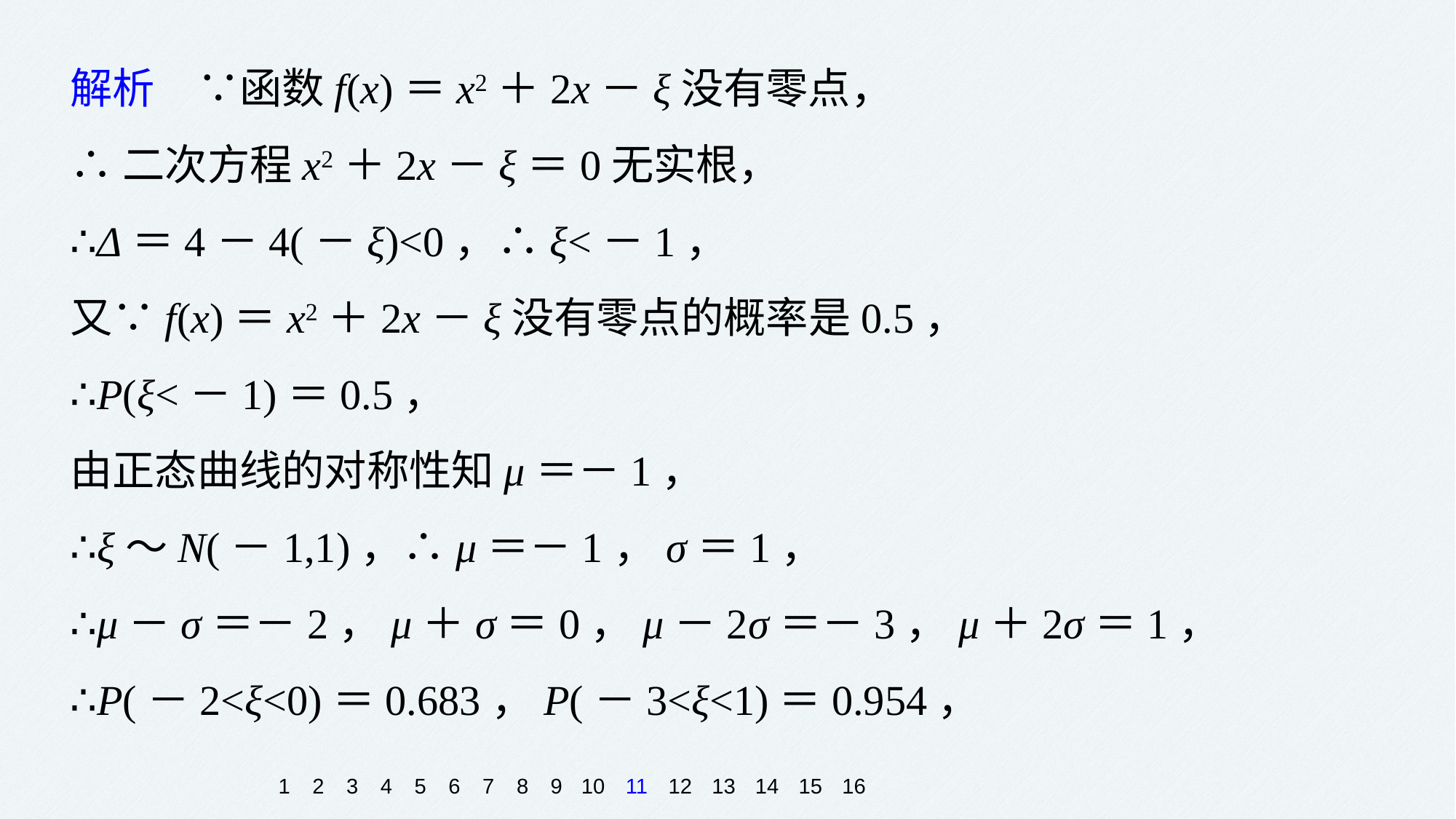

解析　∵函数f(x)＝x2＋2x－ξ没有零点，
∴二次方程x2＋2x－ξ＝0无实根，
∴Δ＝4－4(－ξ)<0，∴ξ<－1，
又∵f(x)＝x2＋2x－ξ没有零点的概率是0.5，
∴P(ξ<－1)＝0.5，
由正态曲线的对称性知μ＝－1，
∴ξ～N(－1,1)，∴μ＝－1，σ＝1，
∴μ－σ＝－2，μ＋σ＝0，μ－2σ＝－3，μ＋2σ＝1，
∴P(－2<ξ<0)＝0.683，P(－3<ξ<1)＝0.954，
1
2
3
4
5
6
7
8
9
10
11
12
13
14
15
16